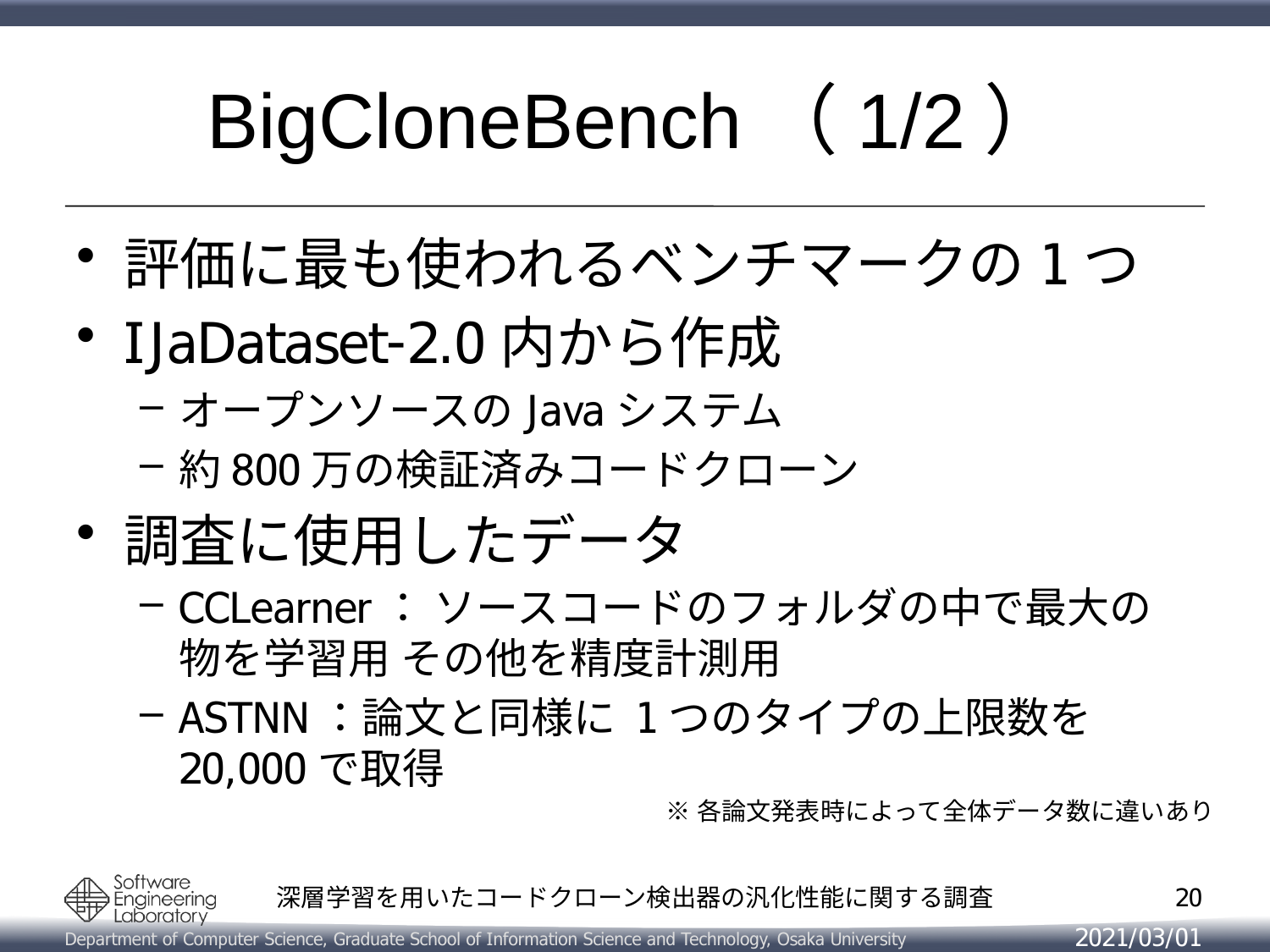

# BigCloneBench（1/2）
評価に最も使われるベンチマークの1つ
IJaDataset-2.0内から作成
オープンソースのJavaシステム
約800万の検証済みコードクローン
調査に使用したデータ
CCLearner： ソースコードのフォルダの中で最大の物を学習用 その他を精度計測用
ASTNN：論文と同様に 1つのタイプの上限数を20,000で取得
※各論文発表時によって全体データ数に違いあり
20
深層学習を用いたコードクローン検出器の汎化性能に関する調査
2021/03/01